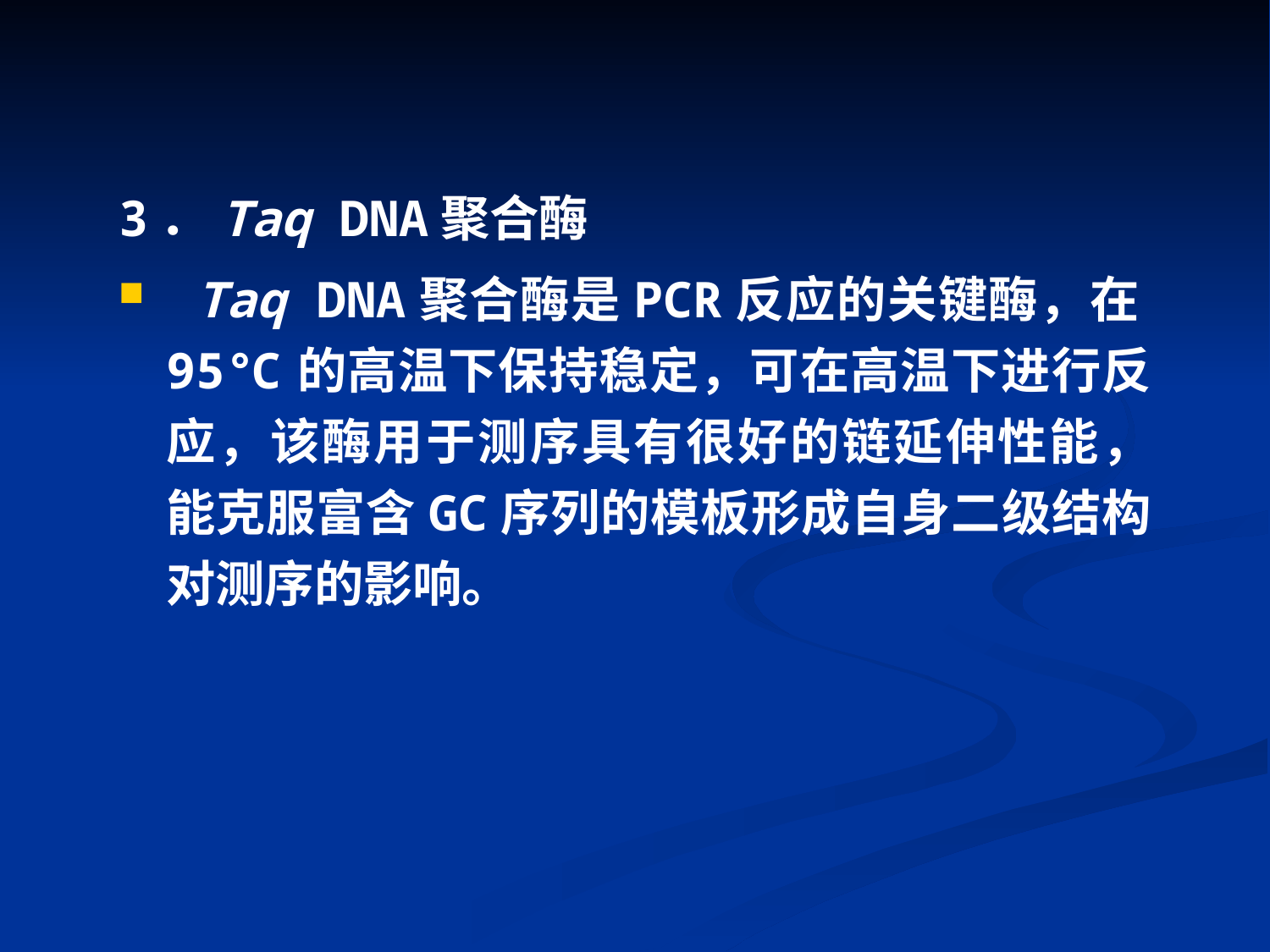

3．Taq DNA聚合酶
 Taq DNA聚合酶是PCR反应的关键酶，在95℃的高温下保持稳定，可在高温下进行反应，该酶用于测序具有很好的链延伸性能，能克服富含GC序列的模板形成自身二级结构对测序的影响。